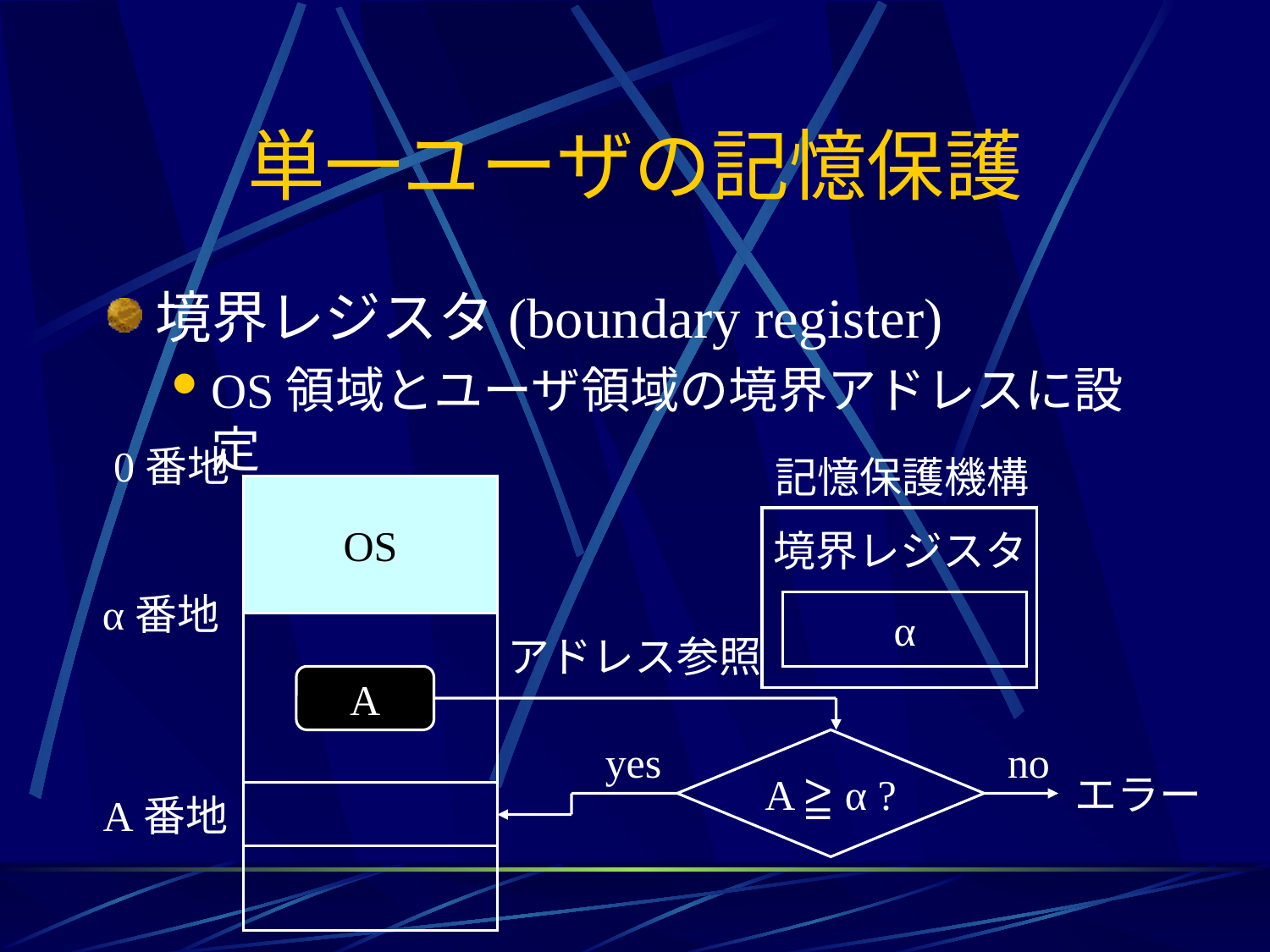

# 単一ユーザの記憶保護
境界レジスタ(boundary register)
OS領域とユーザ領域の境界アドレスに設定
0番地
記憶保護機構

OS

境界レジスタ
α番地

α
アドレス参照

A

A ≧ α ?
yes

no

エラー
A番地